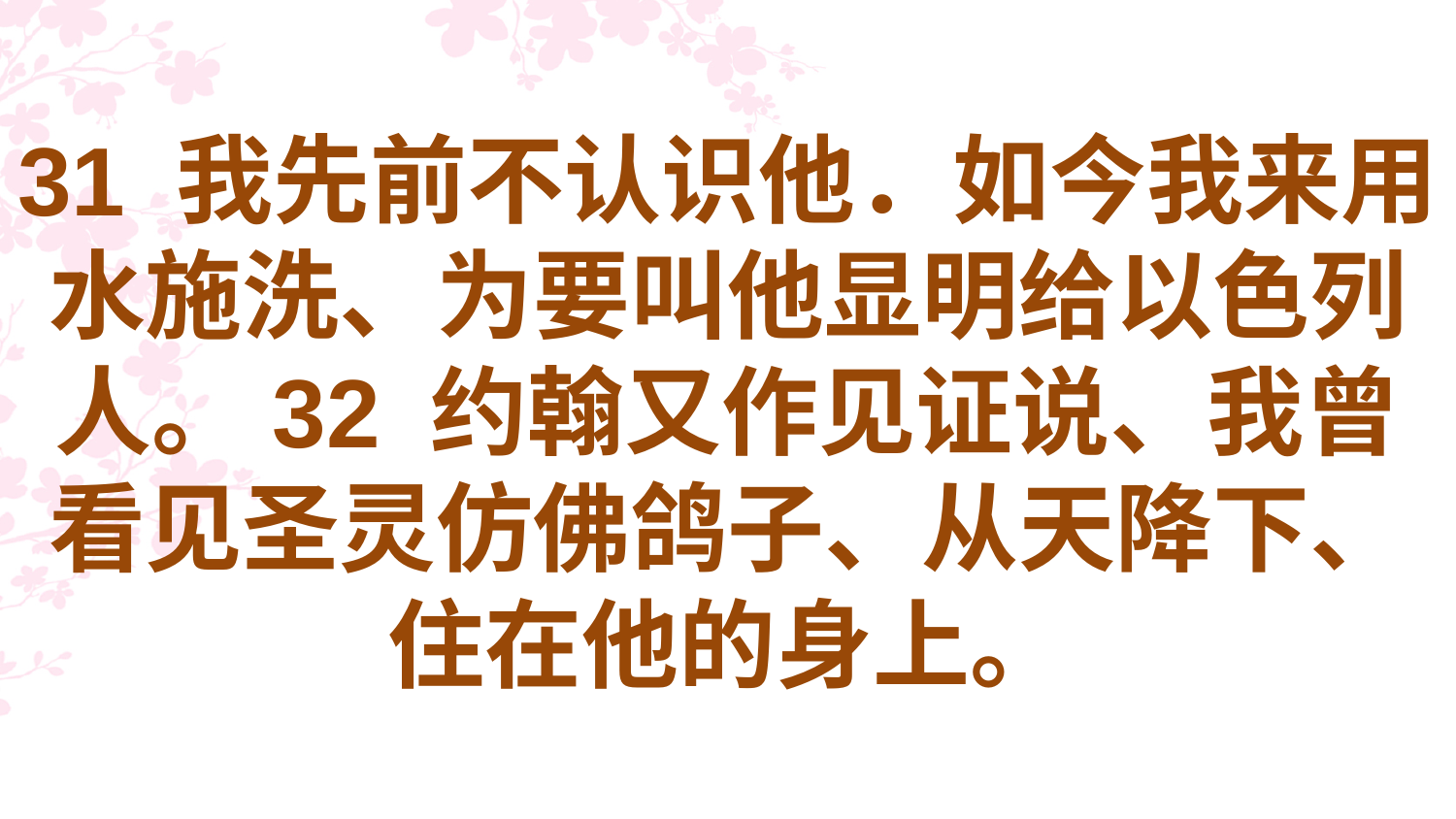

31 我先前不认识他．如今我来用水施洗、为要叫他显明给以色列人。32 约翰又作见证说、我曾看见圣灵仿佛鸽子、从天降下、住在他的身上。